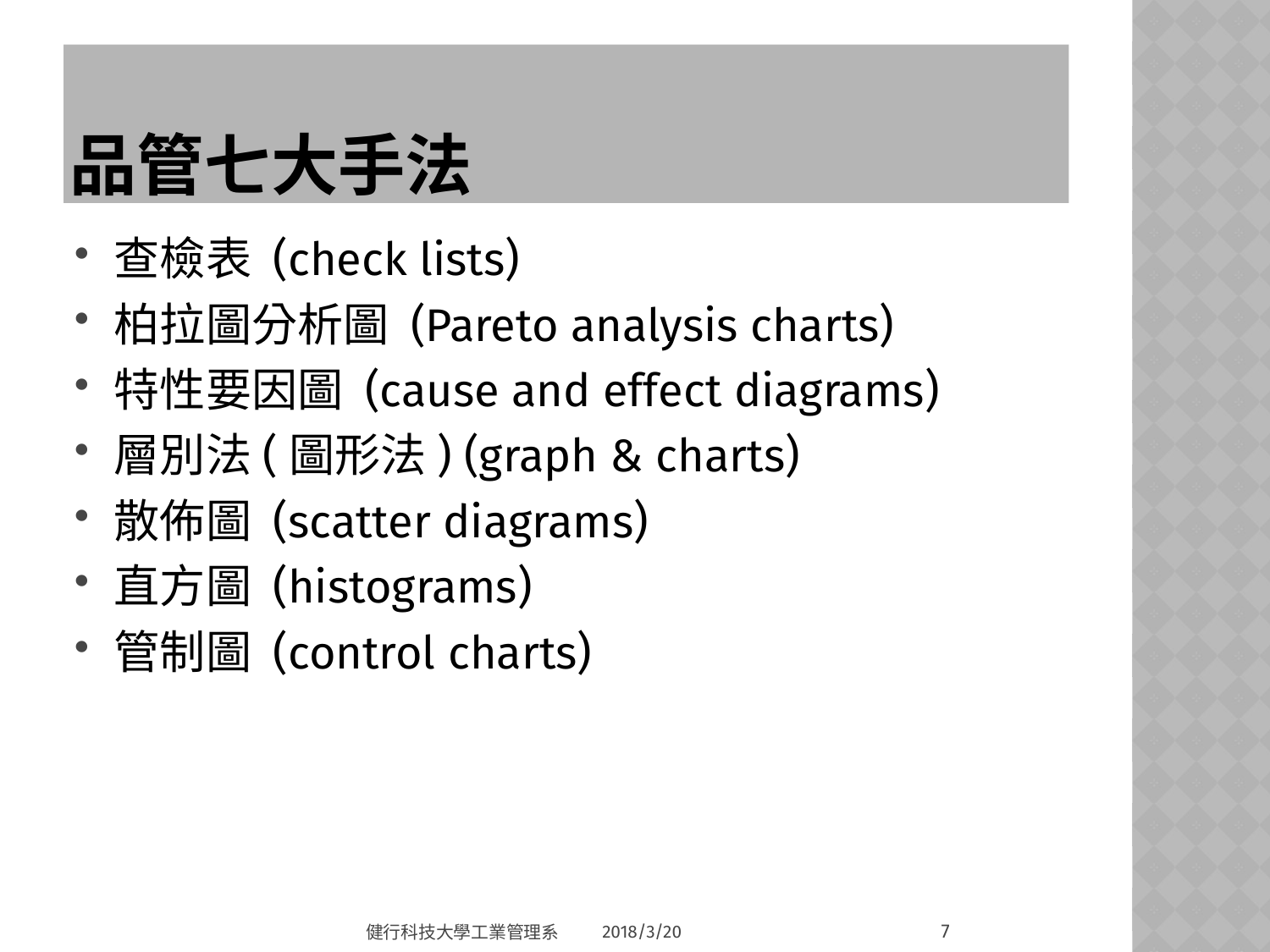

# 品管七大手法
查檢表 (check lists)
柏拉圖分析圖 (Pareto analysis charts)
特性要因圖 (cause and effect diagrams)
層別法(圖形法) (graph & charts)
散佈圖 (scatter diagrams)
直方圖 (histograms)
管制圖 (control charts)

7
健行科技大學工業管理系
2018/3/20